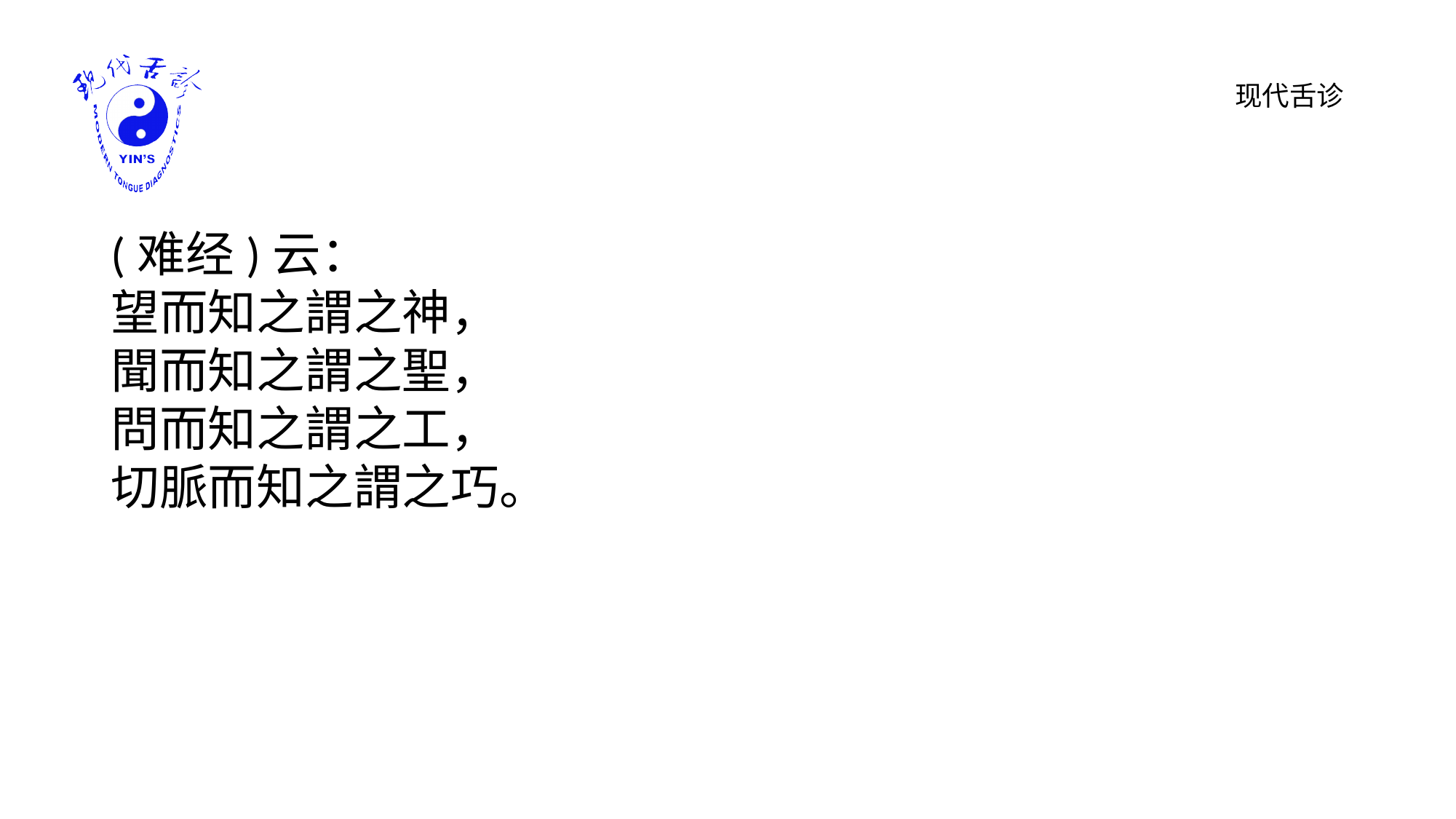

(难经)云：
望而知之謂之神，
聞而知之謂之聖，
問而知之謂之工，
切脈而知之謂之巧。